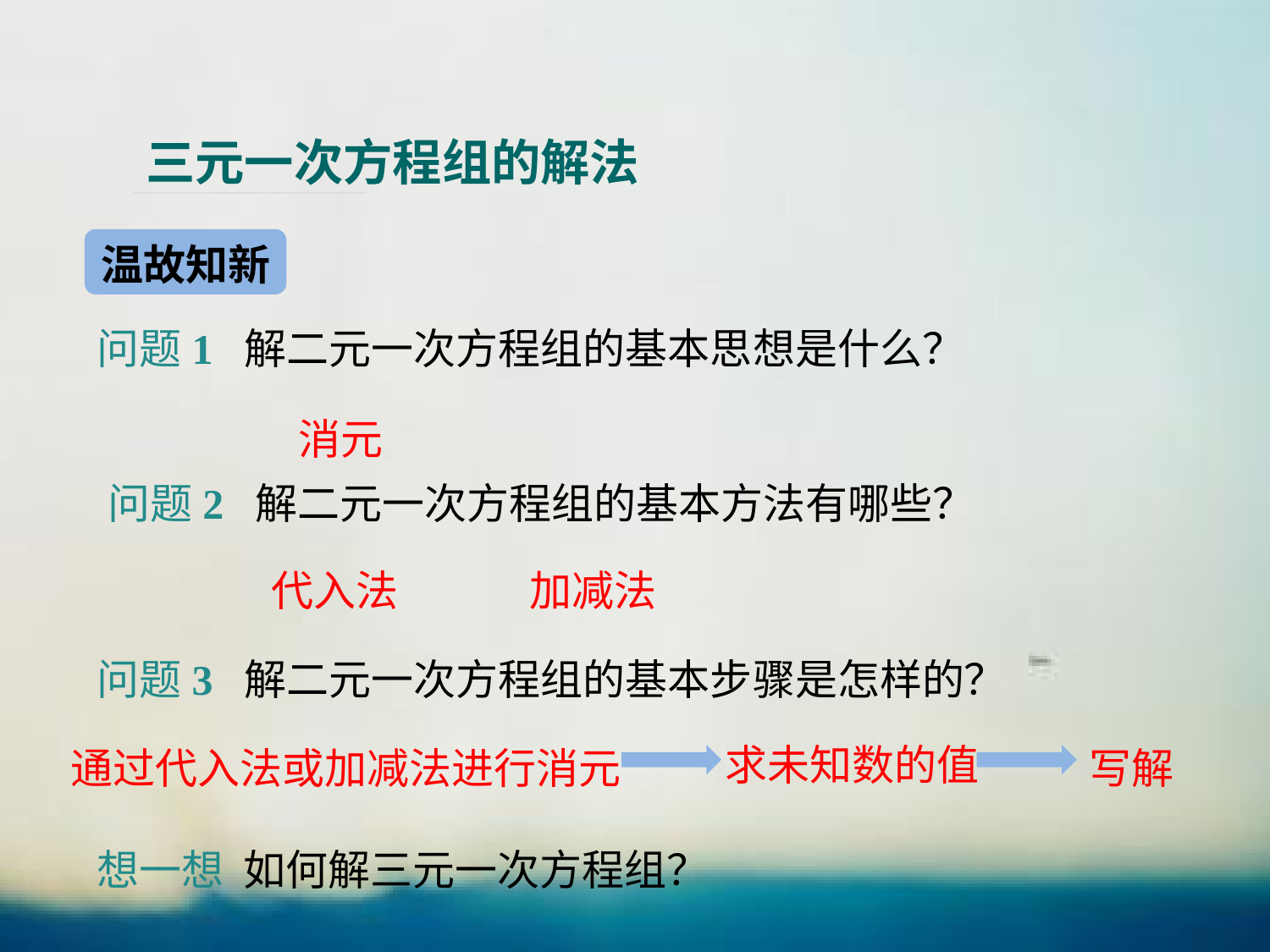

三元一次方程组的解法
温故知新
问题1  解二元一次方程组的基本思想是什么？
消元
问题2  解二元一次方程组的基本方法有哪些？
代入法
加减法
问题3  解二元一次方程组的基本步骤是怎样的？
求未知数的值
通过代入法或加减法进行消元
写解

想一想  如何解三元一次方程组？